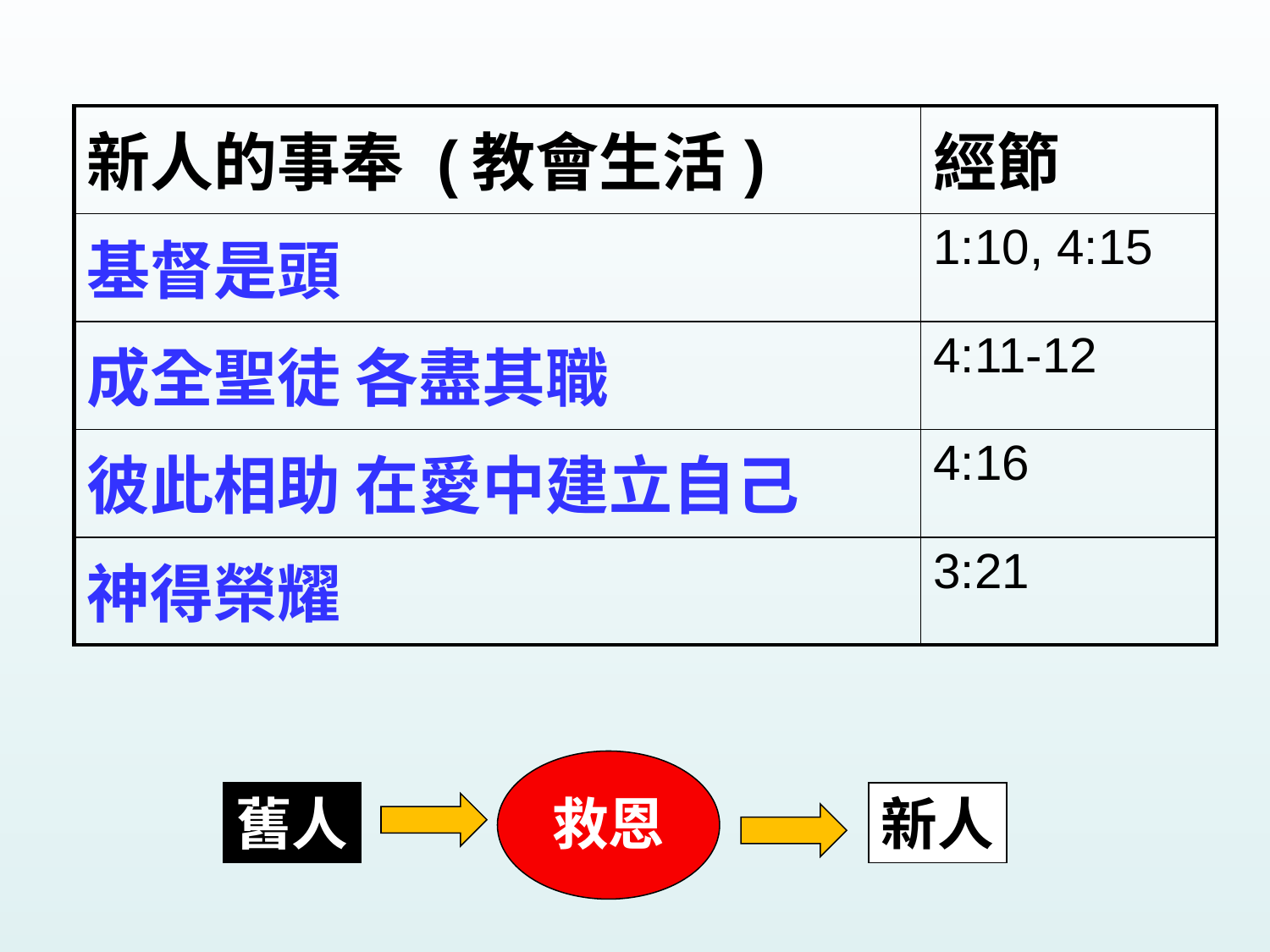

| 新人的事奉 (教會生活) | 經節 |
| --- | --- |
| 基督是頭 | 1:10, 4:15 |
| 成全聖徒 各盡其職 | 4:11-12 |
| 彼此相助 在愛中建立自己 | 4:16 |
| 神得榮耀 | 3:21 |

舊人
救恩
新人